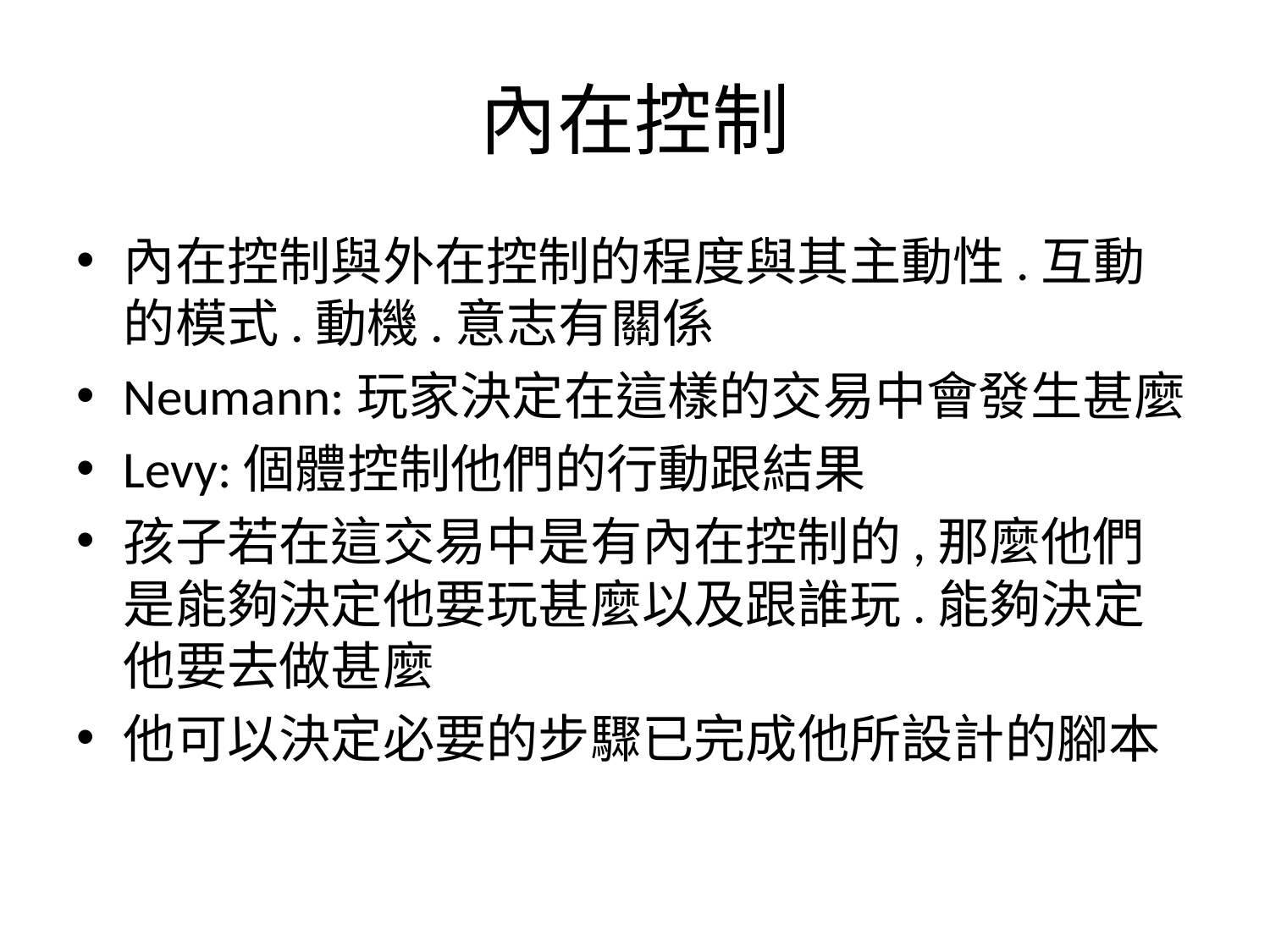

# 內在控制
內在控制與外在控制的程度與其主動性.互動的模式.動機.意志有關係
Neumann:玩家決定在這樣的交易中會發生甚麼
Levy:個體控制他們的行動跟結果
孩子若在這交易中是有內在控制的,那麼他們是能夠決定他要玩甚麼以及跟誰玩.能夠決定他要去做甚麼
他可以決定必要的步驟已完成他所設計的腳本